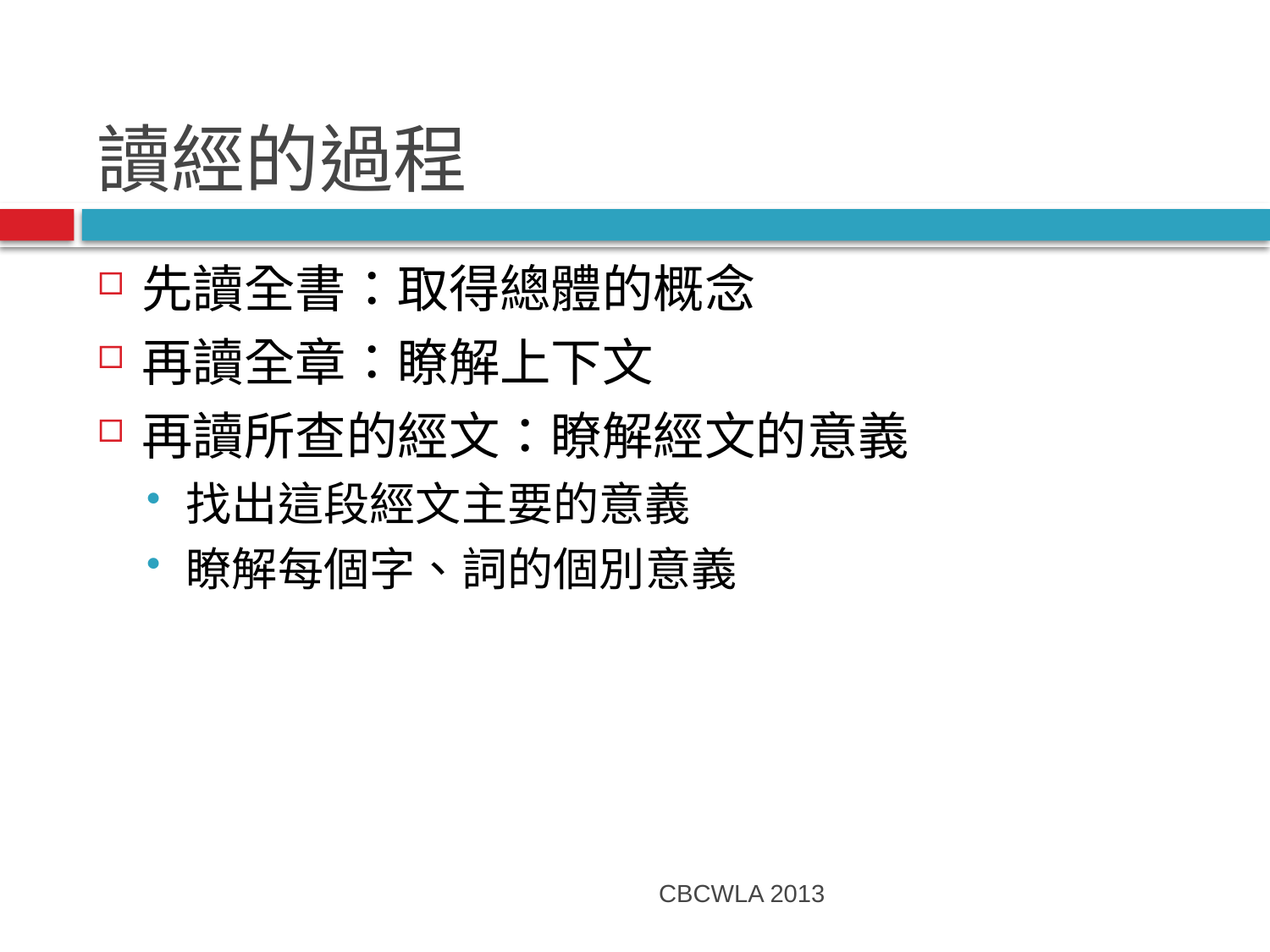

# 讀經的過程
先讀全書：取得總體的概念
再讀全章：瞭解上下文
再讀所查的經文：瞭解經文的意義
找出這段經文主要的意義
瞭解每個字、詞的個別意義
CBCWLA 2013